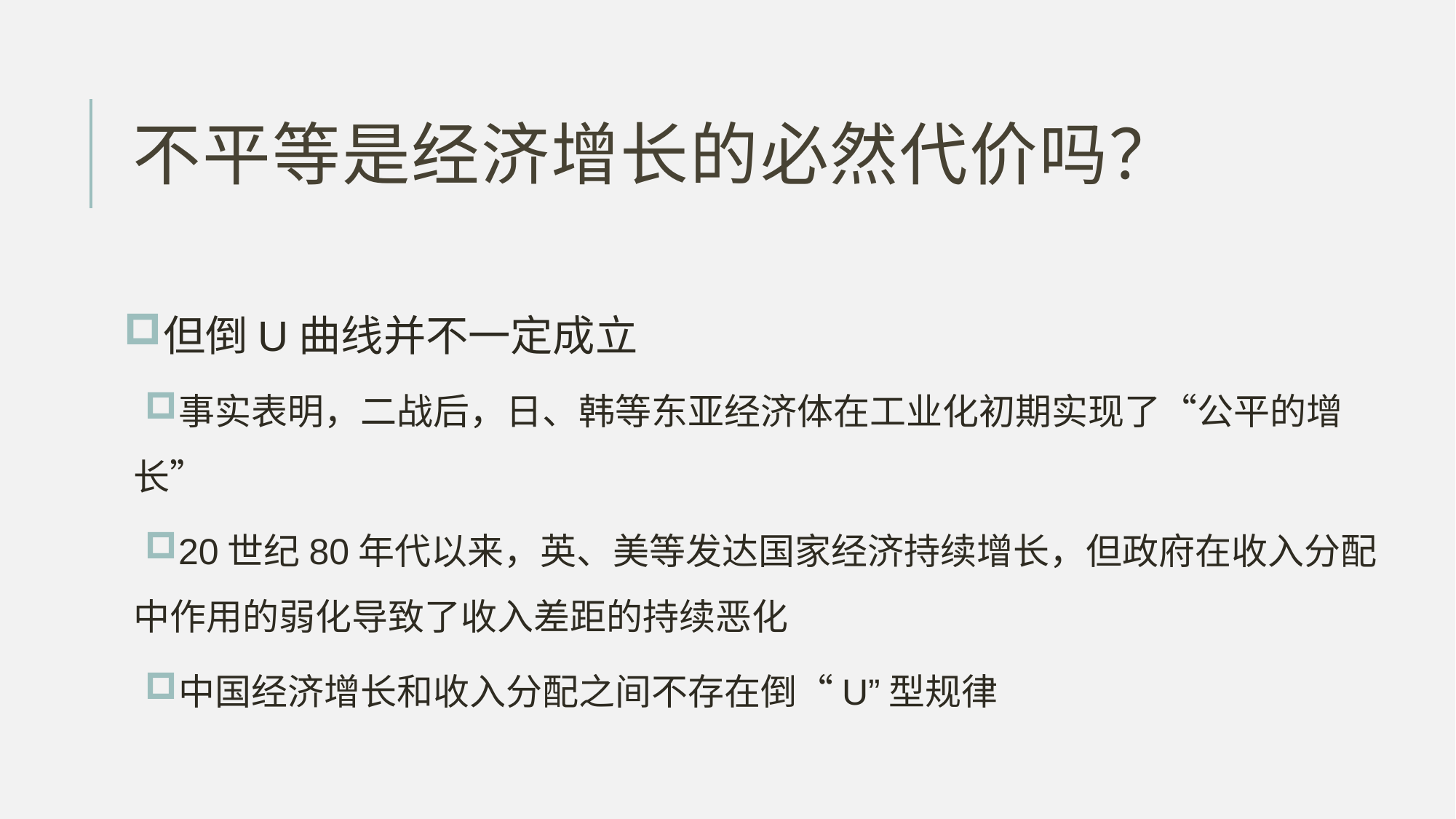

# 不平等是经济增长的必然代价吗？
但倒U曲线并不一定成立
事实表明，二战后，日、韩等东亚经济体在工业化初期实现了“公平的增长”
20世纪80年代以来，英、美等发达国家经济持续增长，但政府在收入分配中作用的弱化导致了收入差距的持续恶化
中国经济增长和收入分配之间不存在倒“U”型规律